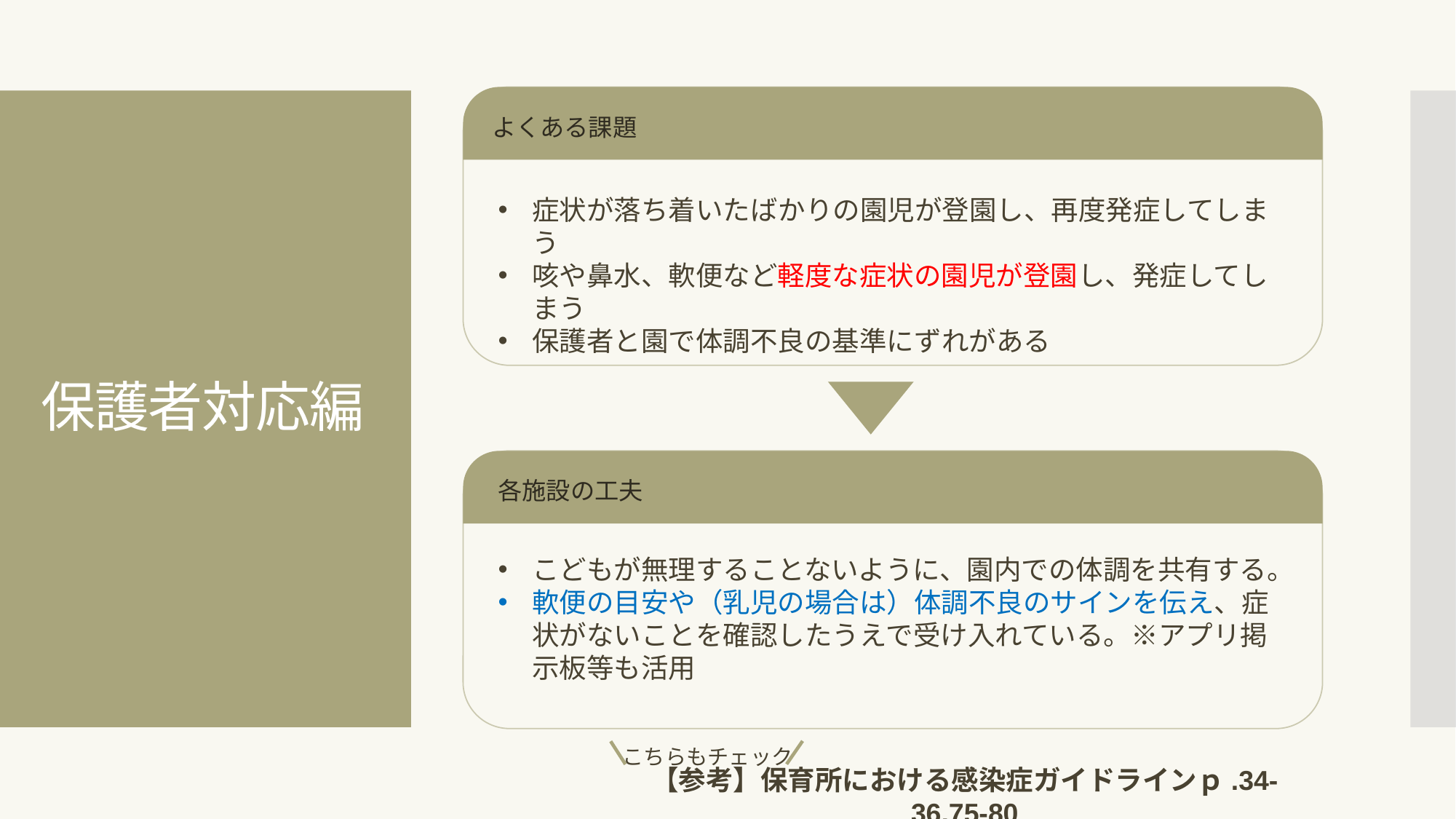

よくある課題
# 保護者対応編
症状が落ち着いたばかりの園児が登園し、再度発症してしまう
咳や鼻水、軟便など軽度な症状の園児が登園し、発症してしまう
保護者と園で体調不良の基準にずれがある

各施設の工夫
こどもが無理することないように、園内での体調を共有する。
軟便の目安や（乳児の場合は）体調不良のサインを伝え、症状がないことを確認したうえで受け入れている。※アプリ掲示板等も活用
こちらもチェック
【参考】保育所における感染症ガイドラインｐ.34-36,75-80